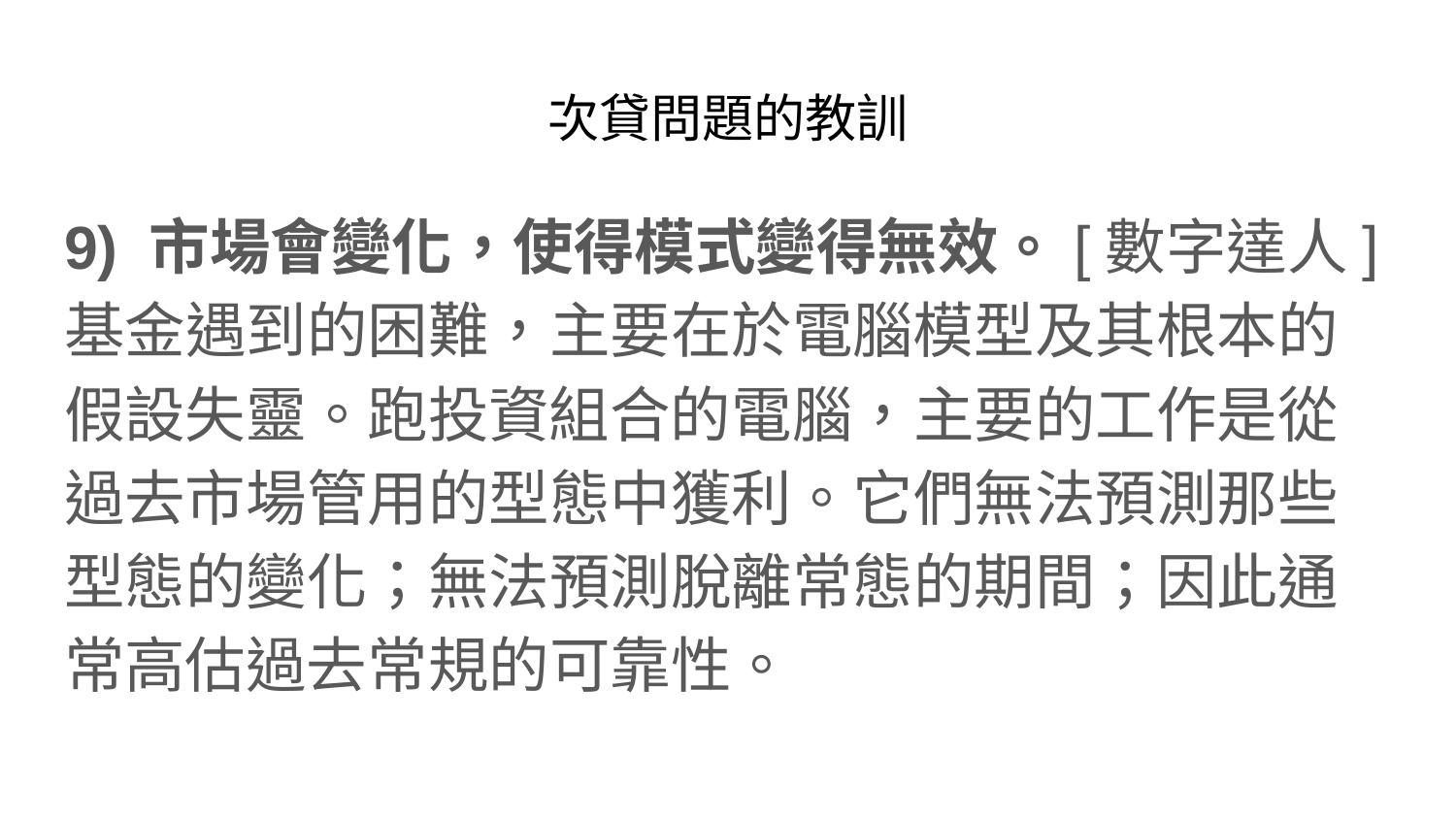

# 次貸問題的教訓
9) 市場會變化，使得模式變得無效。[數字達人]基金遇到的困難，主要在於電腦模型及其根本的假設失靈。跑投資組合的電腦，主要的工作是從過去市場管用的型態中獲利。它們無法預測那些型態的變化；無法預測脫離常態的期間；因此通常高估過去常規的可靠性。